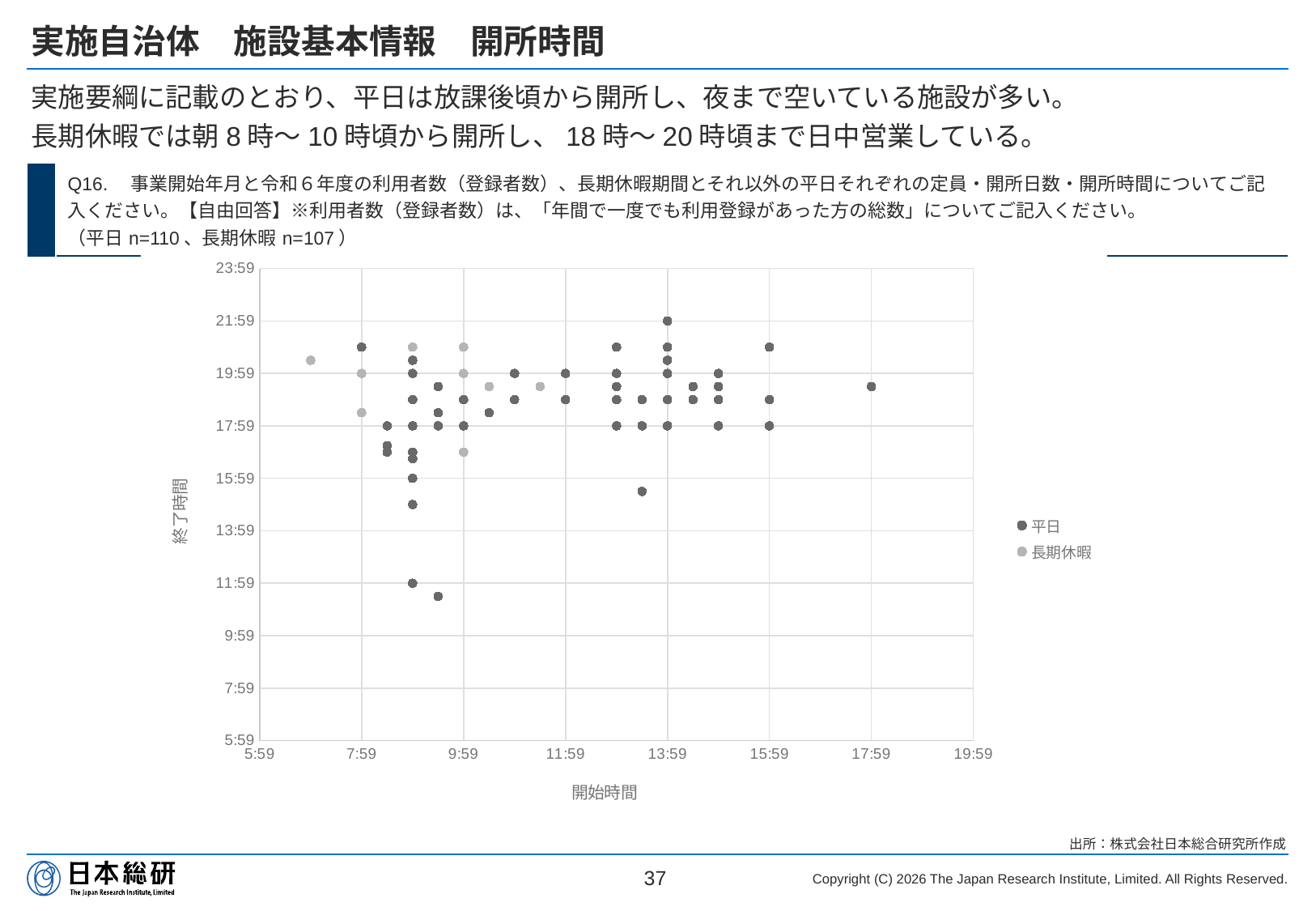

# 実施自治体　施設基本情報　開所時間
実施要綱に記載のとおり、平日は放課後頃から開所し、夜まで空いている施設が多い。
長期休暇では朝8時～10時頃から開所し、18時～20時頃まで日中営業している。
|  | Q16.　事業開始年月と令和６年度の利用者数（登録者数）、長期休暇期間とそれ以外の平日それぞれの定員・開所日数・開所時間についてご記入ください。【自由回答】※利用者数（登録者数）は、「年間で一度でも利用登録があった方の総数」についてご記入ください。 （平日n=110、長期休暇n=107） |
| --- | --- |

### Chart

| Category |  |  |
|---|---|---|
出所：株式会社日本総合研究所作成